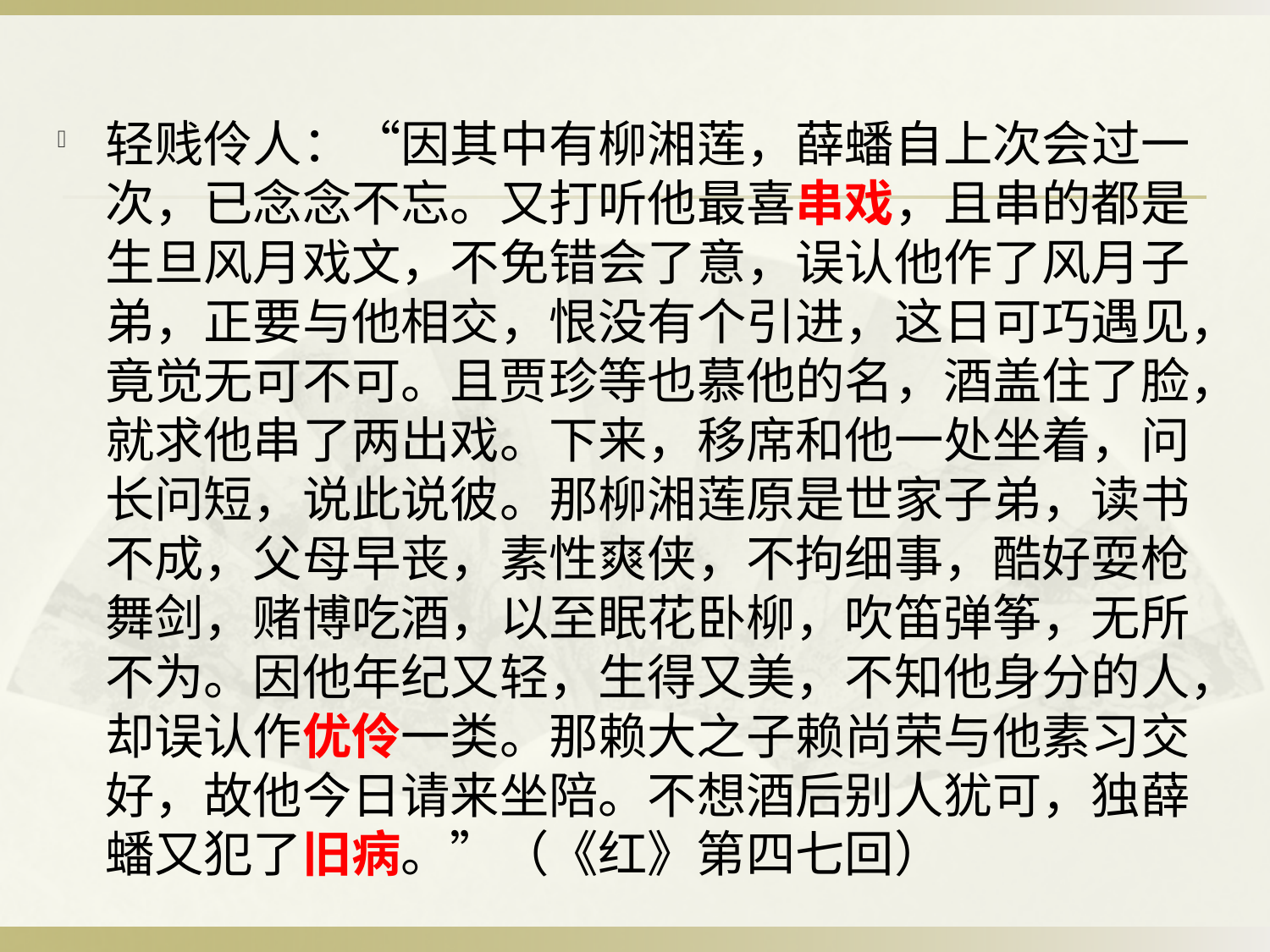

轻贱伶人：“因其中有柳湘莲，薛蟠自上次会过一次，已念念不忘。又打听他最喜串戏，且串的都是生旦风月戏文，不免错会了意，误认他作了风月子弟，正要与他相交，恨没有个引进，这日可巧遇见，竟觉无可不可。且贾珍等也慕他的名，酒盖住了脸，就求他串了两出戏。下来，移席和他一处坐着，问长问短，说此说彼。那柳湘莲原是世家子弟，读书不成，父母早丧，素性爽侠，不拘细事，酷好耍枪舞剑，赌博吃酒，以至眠花卧柳，吹笛弹筝，无所不为。因他年纪又轻，生得又美，不知他身分的人，却误认作优伶一类。那赖大之子赖尚荣与他素习交好，故他今日请来坐陪。不想酒后别人犹可，独薛蟠又犯了旧病。”（《红》第四七回）